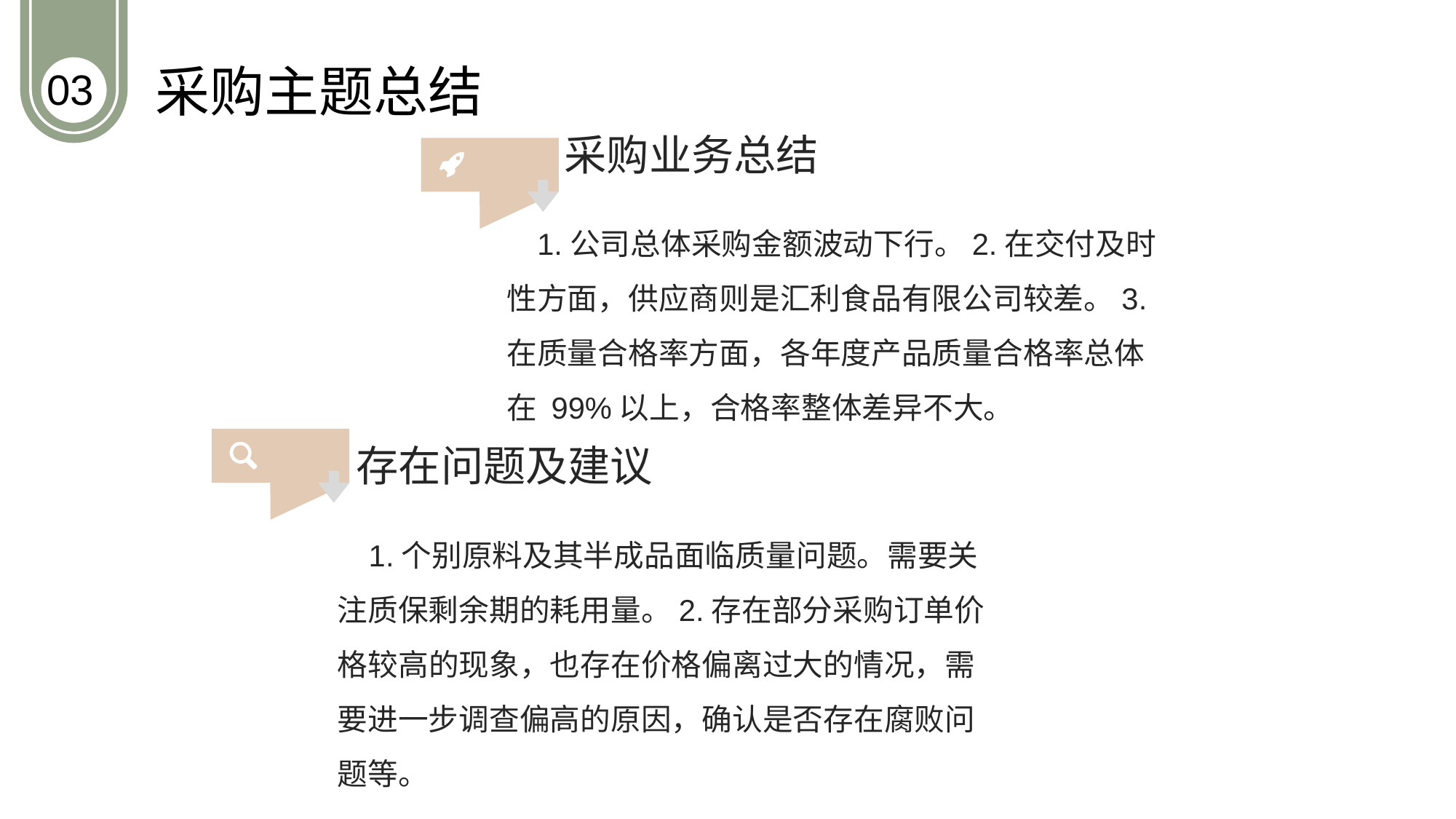

采购主题总结
03

采购业务总结
    1.公司总体采购金额波动下行。2.在交付及时性方面，供应商则是汇利食品有限公司较差。3.在质量合格率方面，各年度产品质量合格率总体在 99%以上，合格率整体差异不大。

存在问题及建议

    1.个别原料及其半成品面临质量问题。需要关注质保剩余期的耗用量。2.存在部分采购订单价格较高的现象，也存在价格偏离过大的情况，需要进一步调查偏高的原因，确认是否存在腐败问题等。